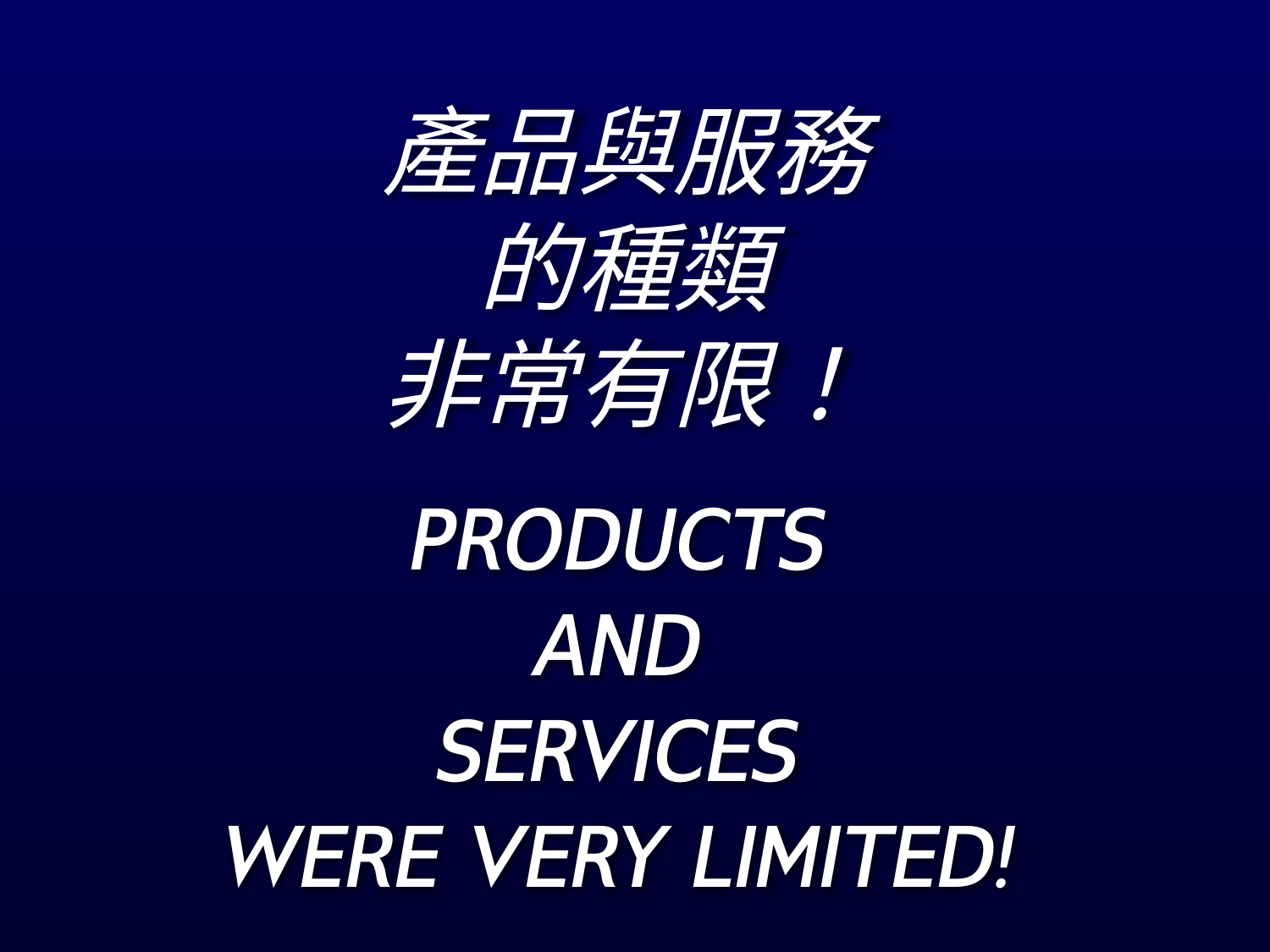

產品與服務
的種類
非常有限！
PRODUCTS
AND
SERVICES
WERE VERY LIMITED!